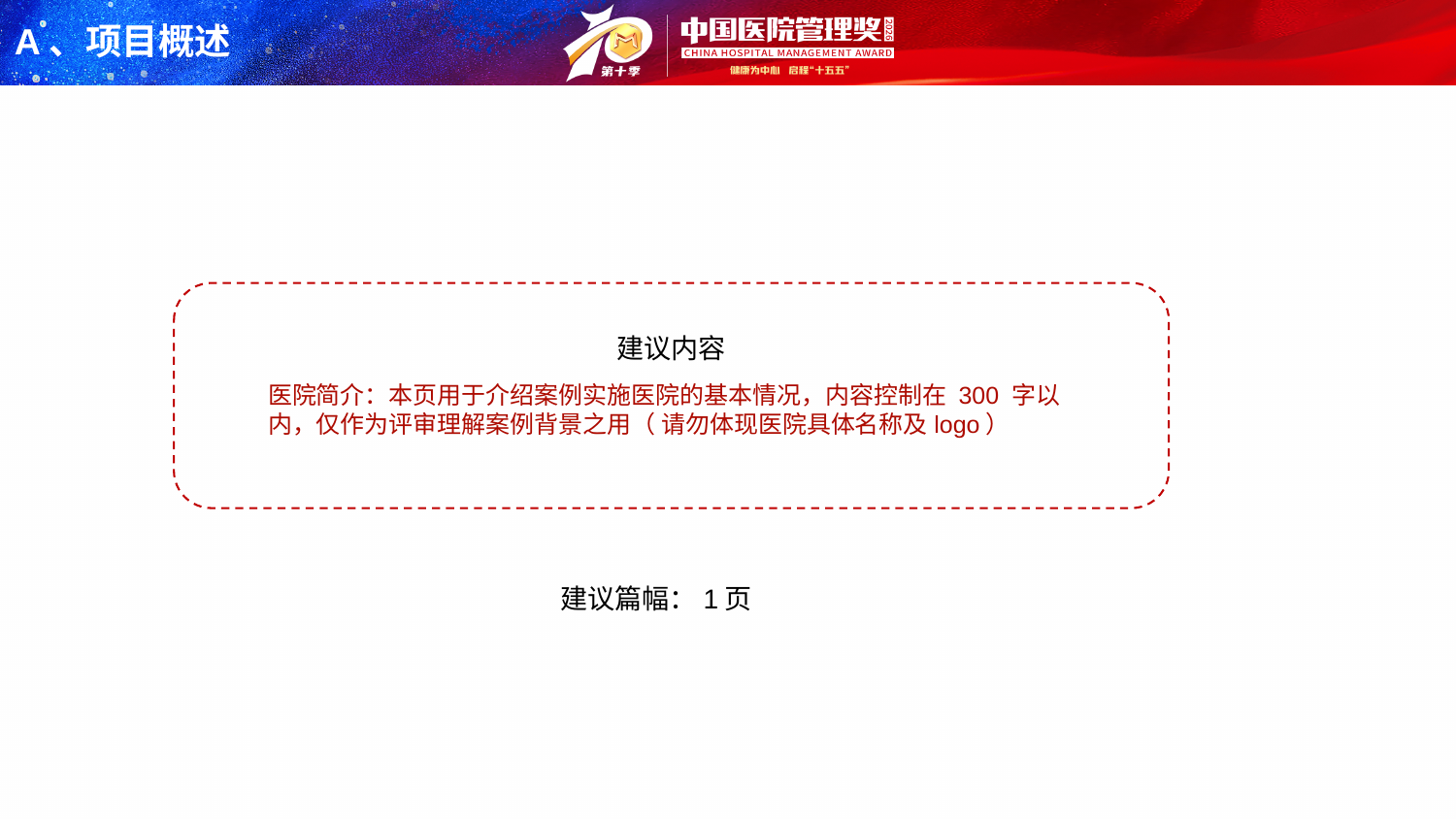

建议内容
医院简介：本页用于介绍案例实施医院的基本情况，内容控制在 300 字以内，仅作为评审理解案例背景之用（ 请勿体现医院具体名称及logo）
建议篇幅：1页